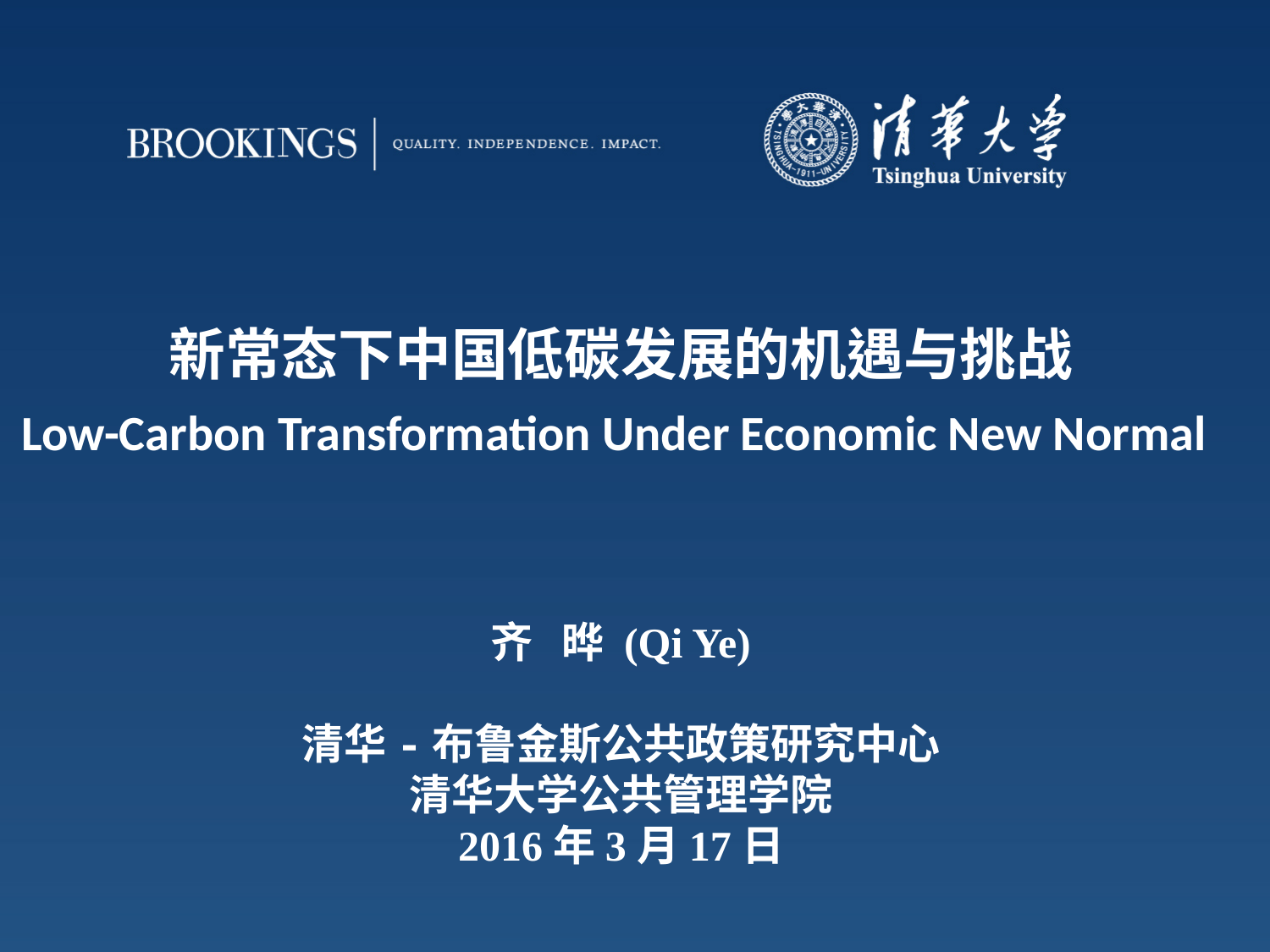

新常态下中国低碳发展的机遇与挑战
Low-Carbon Transformation Under Economic New Normal

齐   晔 (Qi Ye)

清华-布鲁金斯公共政策研究中心
清华大学公共管理学院
2016年3月17日